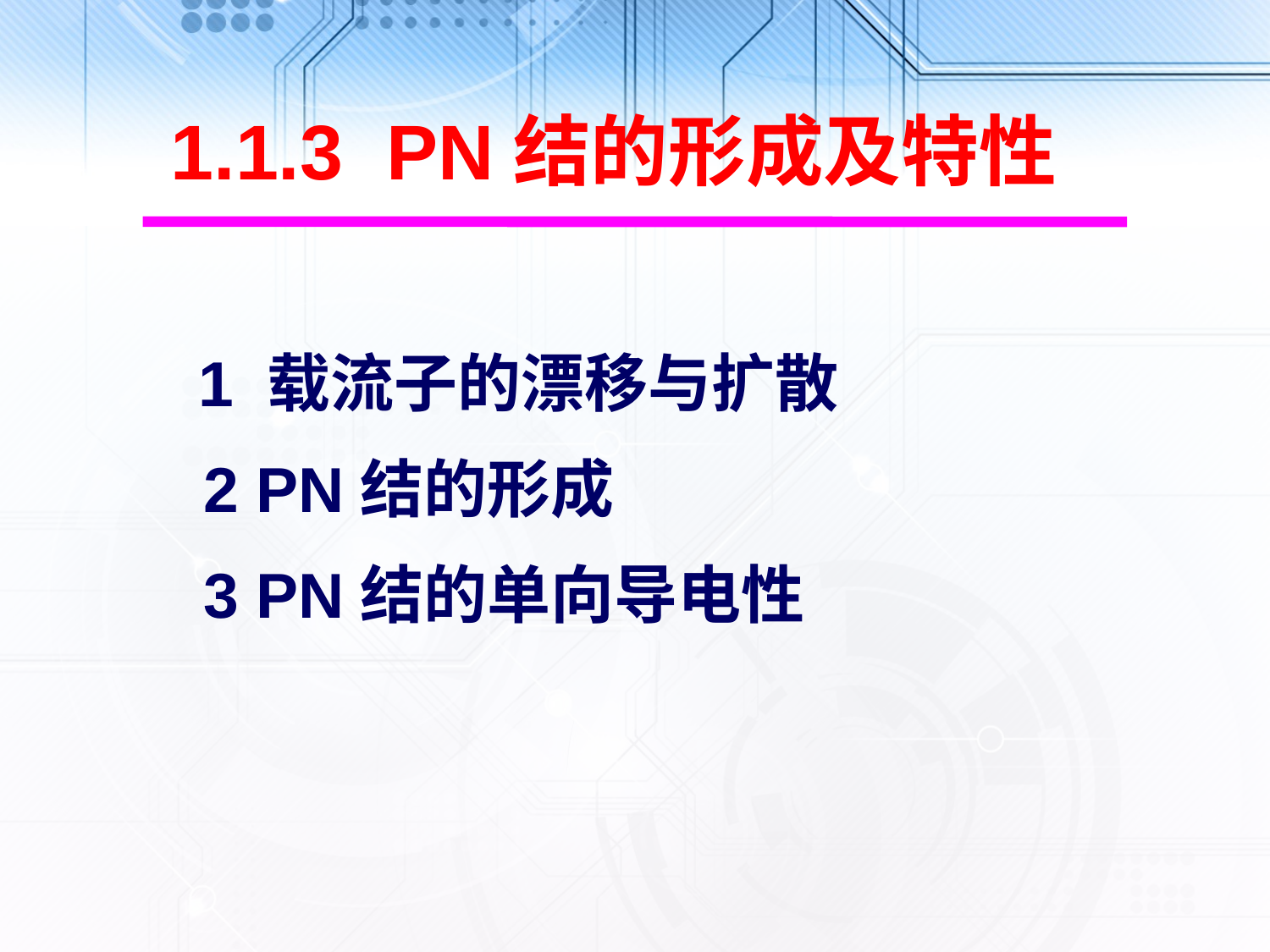

1.1.3  PN结的形成及特性

 1 载流子的漂移与扩散
 2 PN结的形成
 3 PN结的单向导电性